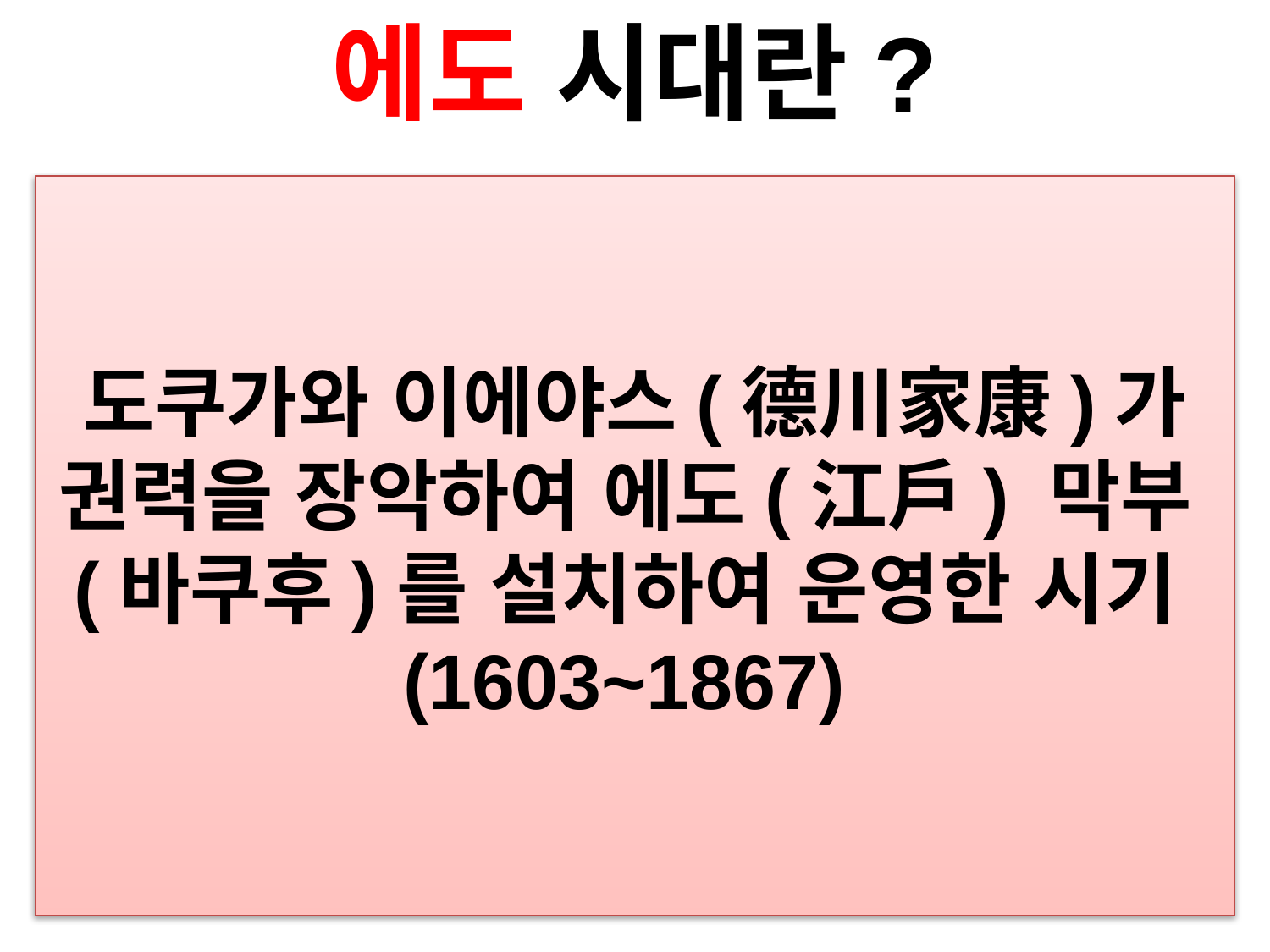

에도 시대란?

도쿠가와 이에야스(德川家康)가 권력을 장악하여 에도(江戶) 막부(바쿠후)를 설치하여 운영한 시기(1603~1867)